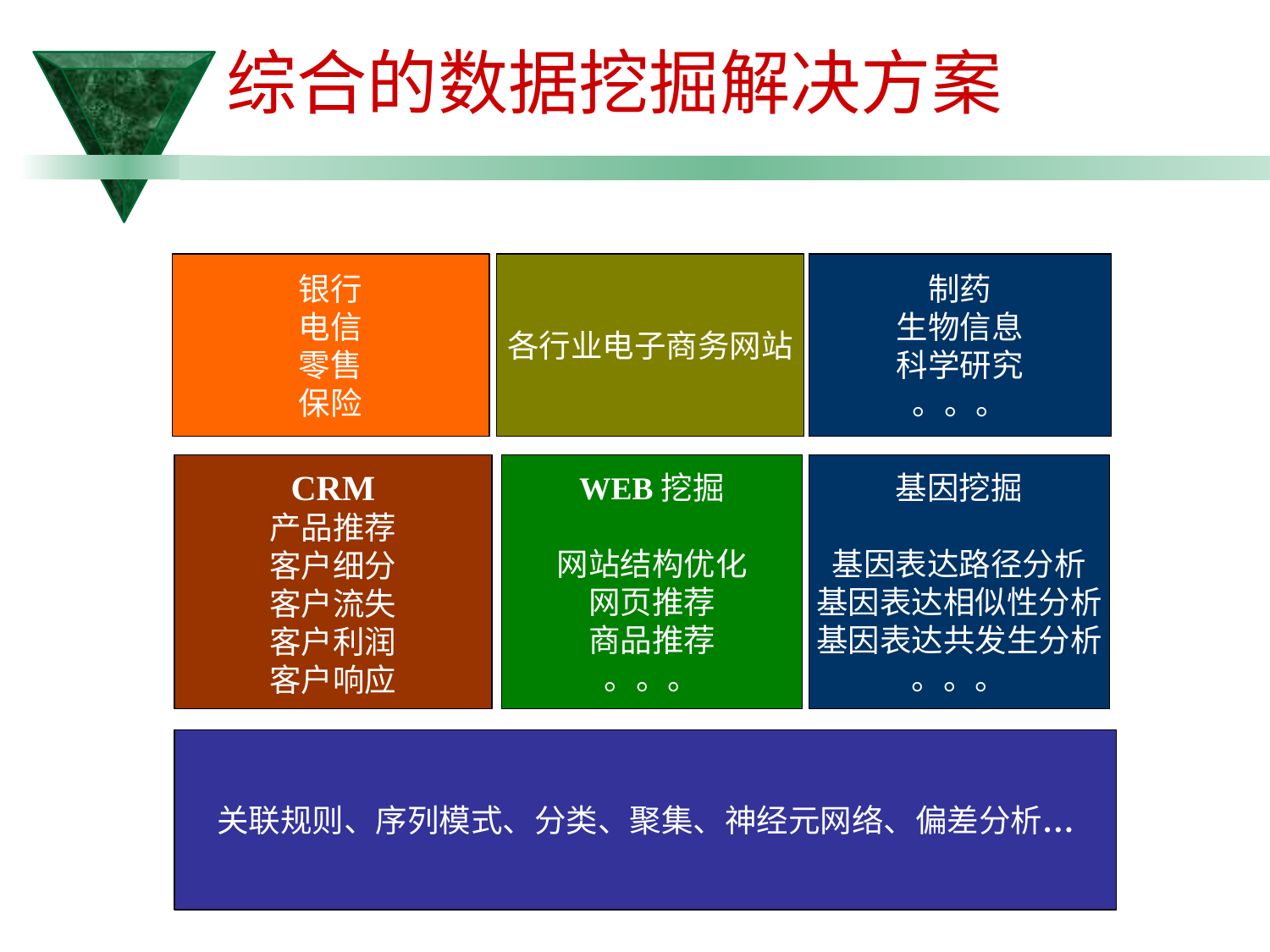

综合的数据挖掘解决方案

行
业
应
用
层
银行
电信
零售
保险

制药
生物信息
科学研究
。。。

CRM
产品推荐
客户细分
客户流失
客户利润
客户响应

WEB挖掘

网站结构优化
网页推荐
商品推荐
。。。

基因挖掘

基因表达路径分析
基因表达相似性分析
基因表达共发生分析
。。。

关联规则、序列模式、分类、聚集、神经元网络、偏差分析…
相关
行业
商业
应用
商
业
逻
辑
层
商业
模型
算
法
层
挖掘
算法

各行业电子商务网站